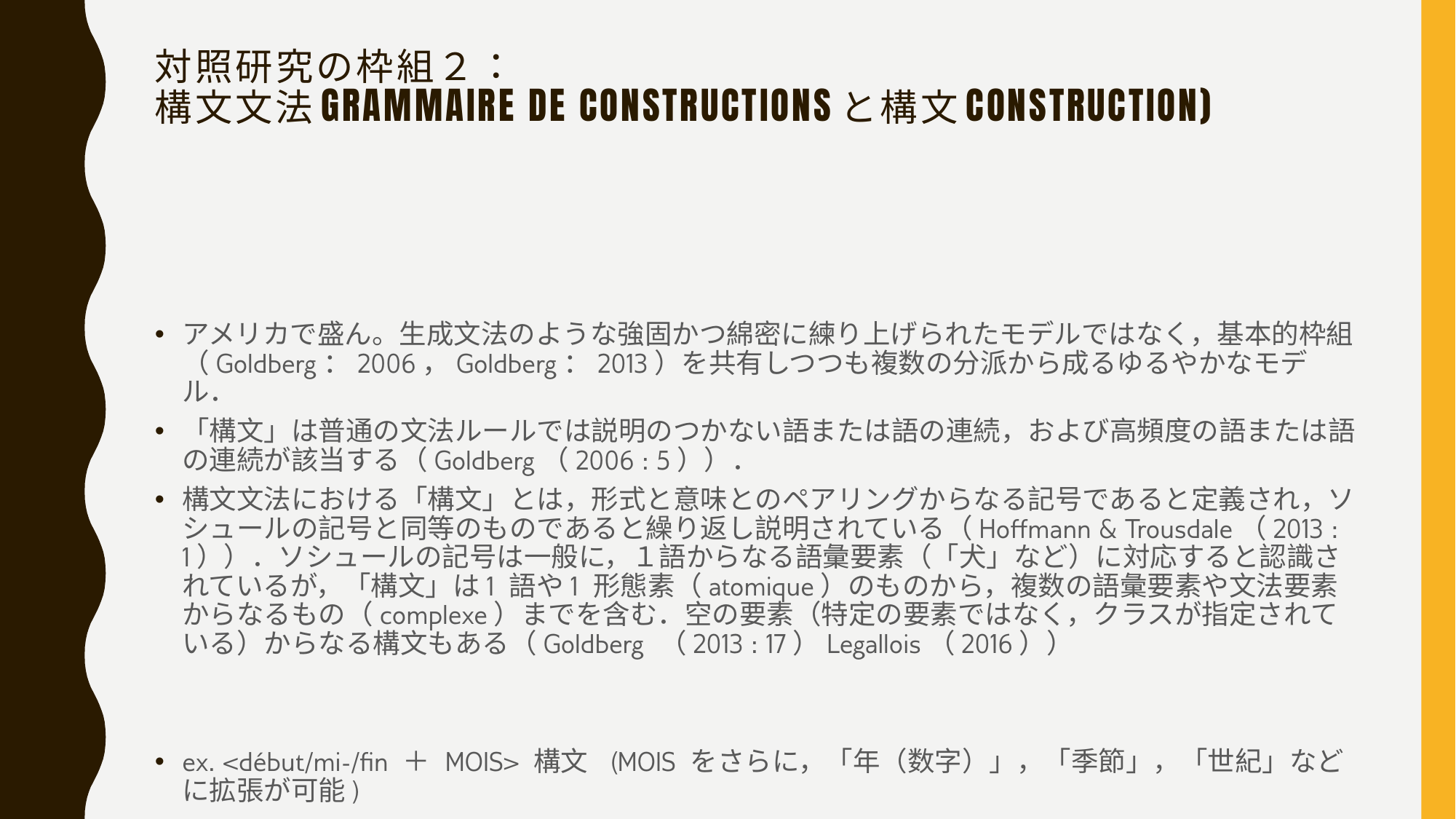

# 対照研究の枠組２： 構文文法Grammaire de constructionsと構文construction)
アメリカで盛ん。生成文法のような強固かつ綿密に練り上げられたモデルではなく，基本的枠組（Goldberg：2006，Goldberg：2013）を共有しつつも複数の分派から成るゆるやかなモデル．
「構文」は普通の文法ルールでは説明のつかない語または語の連続，および高頻度の語または語の連続が該当する（Goldberg（2006 : 5））．
構文文法における「構文」とは，形式と意味とのペアリングからなる記号であると定義され，ソシュールの記号と同等のものであると繰り返し説明されている（Hoffmann & Trousdale（2013 : 1））．ソシュールの記号は一般に，１語からなる語彙要素（「犬」など）に対応すると認識されているが，「構文」は1 語や1 形態素（atomique）のものから，複数の語彙要素や文法要素からなるもの（complexe）までを含む．空の要素（特定の要素ではなく，クラスが指定されている）からなる構文もある（Goldberg （2013 : 17）Legallois（2016））

ex. <début/mi-/fin ＋ MOIS> 構文  (MOIS をさらに，「年（数字）」，「季節」，「世紀」などに拡張が可能)